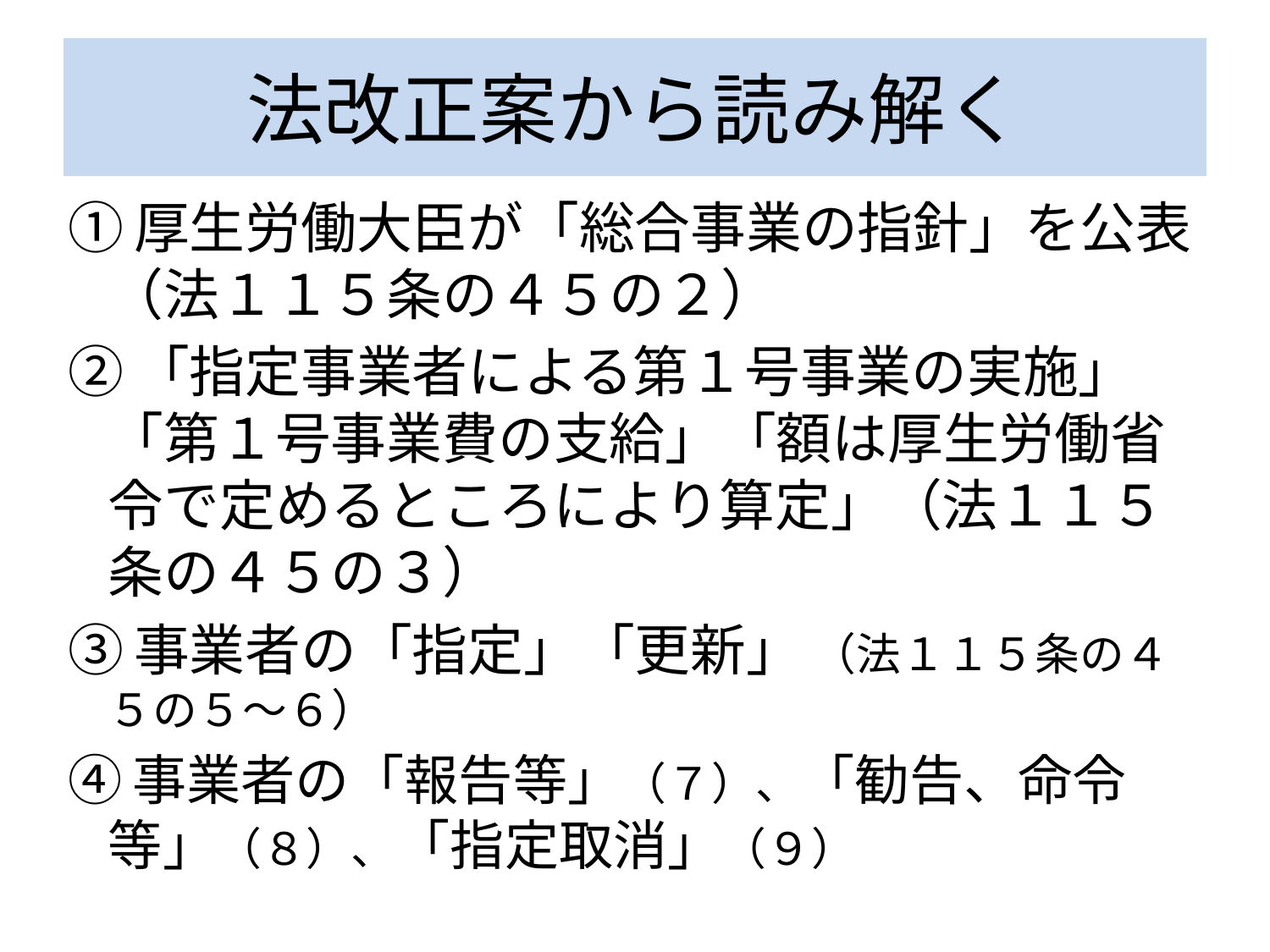

# 法改正案から読み解く
①厚生労働大臣が「総合事業の指針」を公表（法１１５条の４５の２）
②「指定事業者による第１号事業の実施」 「第１号事業費の支給」「額は厚生労働省令で定めるところにより算定」（法１１５条の４５の３）
③事業者の「指定」「更新」 （法１１５条の４５の５～６）
④事業者の「報告等」（７）、「勧告、命令等」（８）、「指定取消」（９）